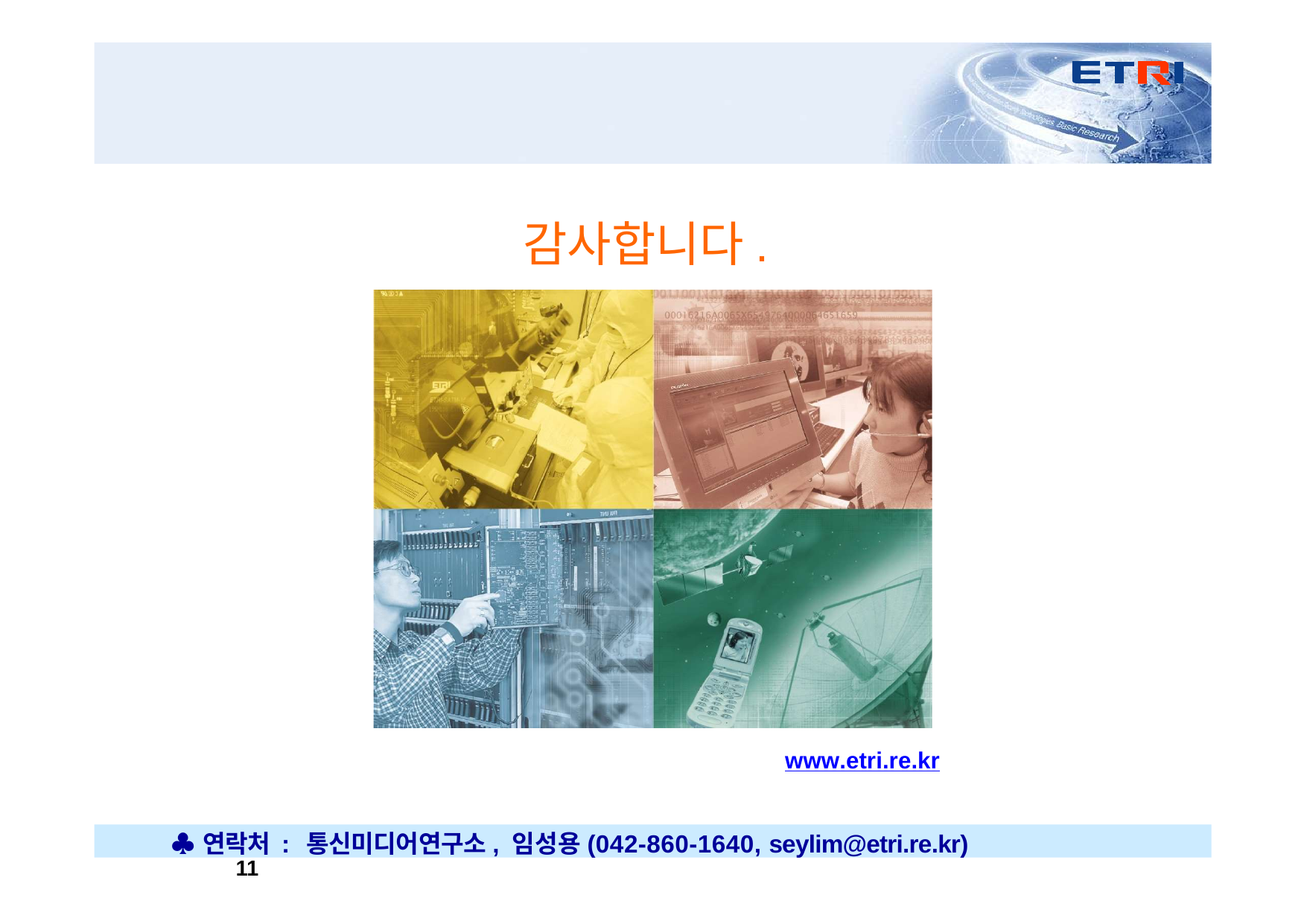

# 감사합니다.

www.etri.re.kr
♣ 연락처 : 통신미디어연구소, 임성용(042-860-1640, seylim@etri.re.kr)
Proprietary	ETRI OOO연구소(단, 본부)명 11